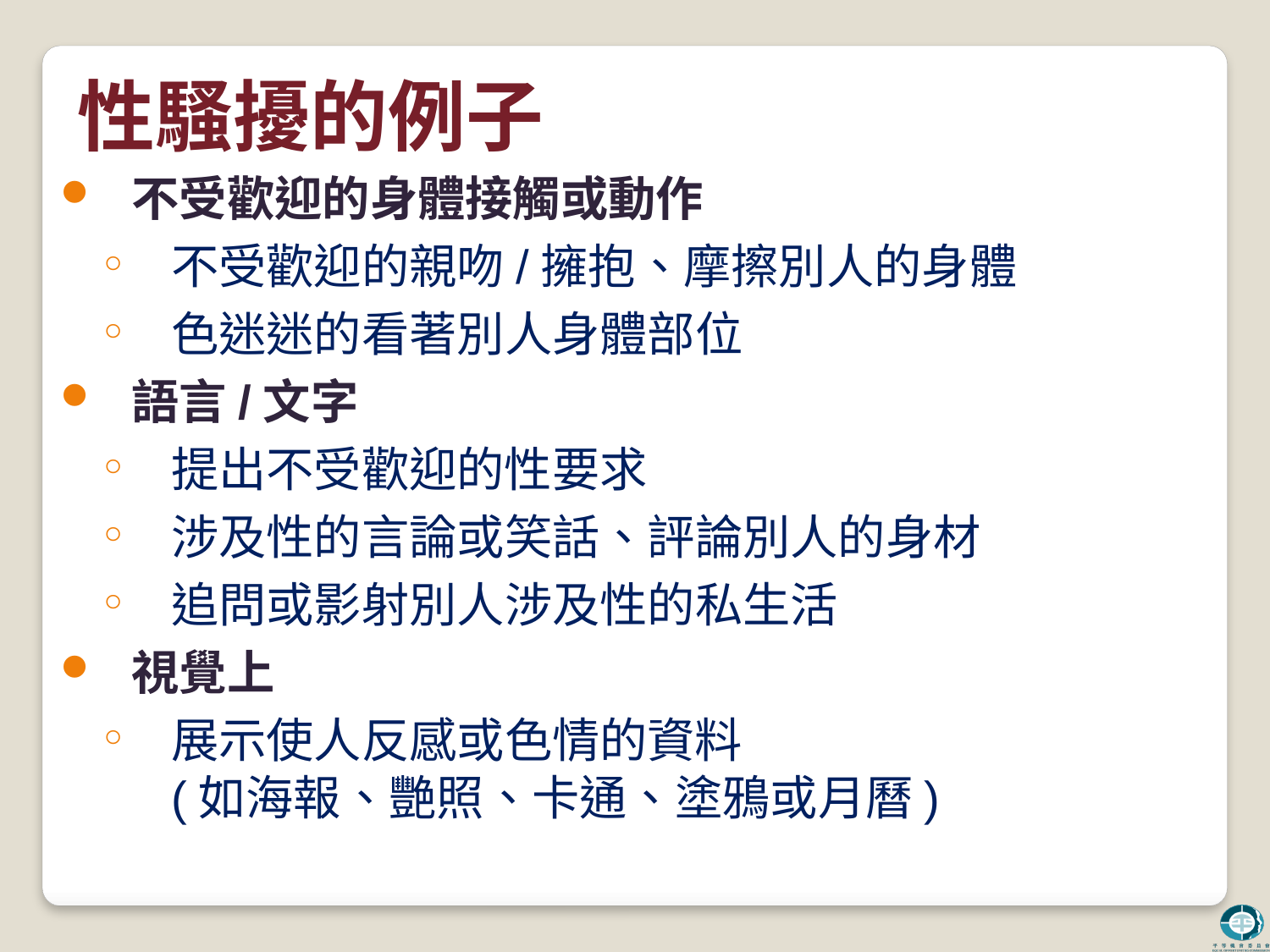

# 性騷擾的例子
不受歡迎的身體接觸或動作
不受歡迎的親吻/擁抱、摩擦別人的身體
色迷迷的看著別人身體部位
語言/文字
提出不受歡迎的性要求
涉及性的言論或笑話、評論別人的身材
追問或影射別人涉及性的私生活
視覺上
展示使人反感或色情的資料
(如海報、艷照、卡通、塗鴉或月曆)